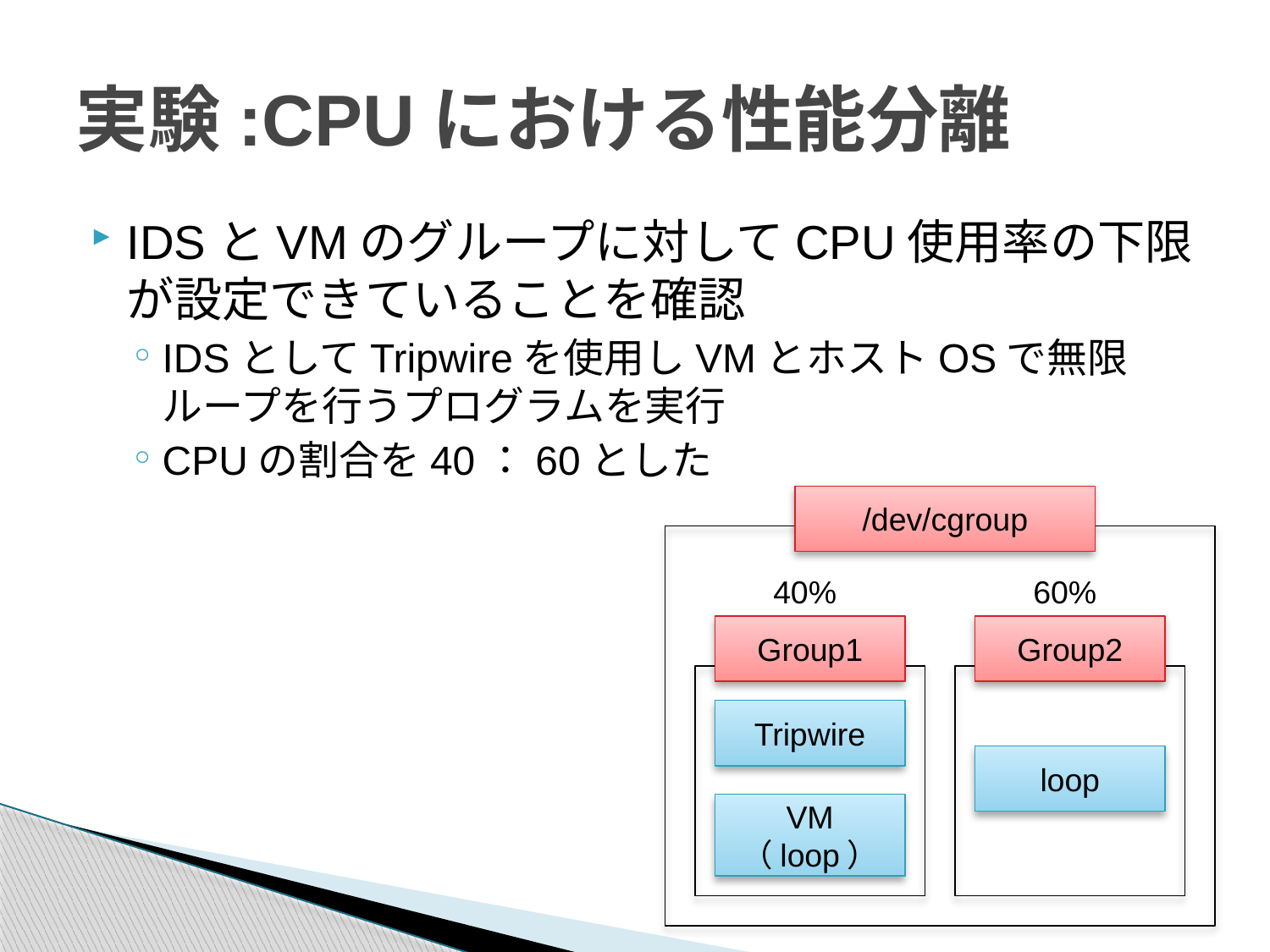

# 実験:CPUにおける性能分離
IDSとVMのグループに対してCPU使用率の下限が設定できていることを確認
IDSとしてTripwireを使用しVMとホストOSで無限ループを行うプログラムを実行
CPUの割合を40：60とした
/dev/cgroup

40%
60%
Group1
Group2

Tripwire
loop
VM
（loop）